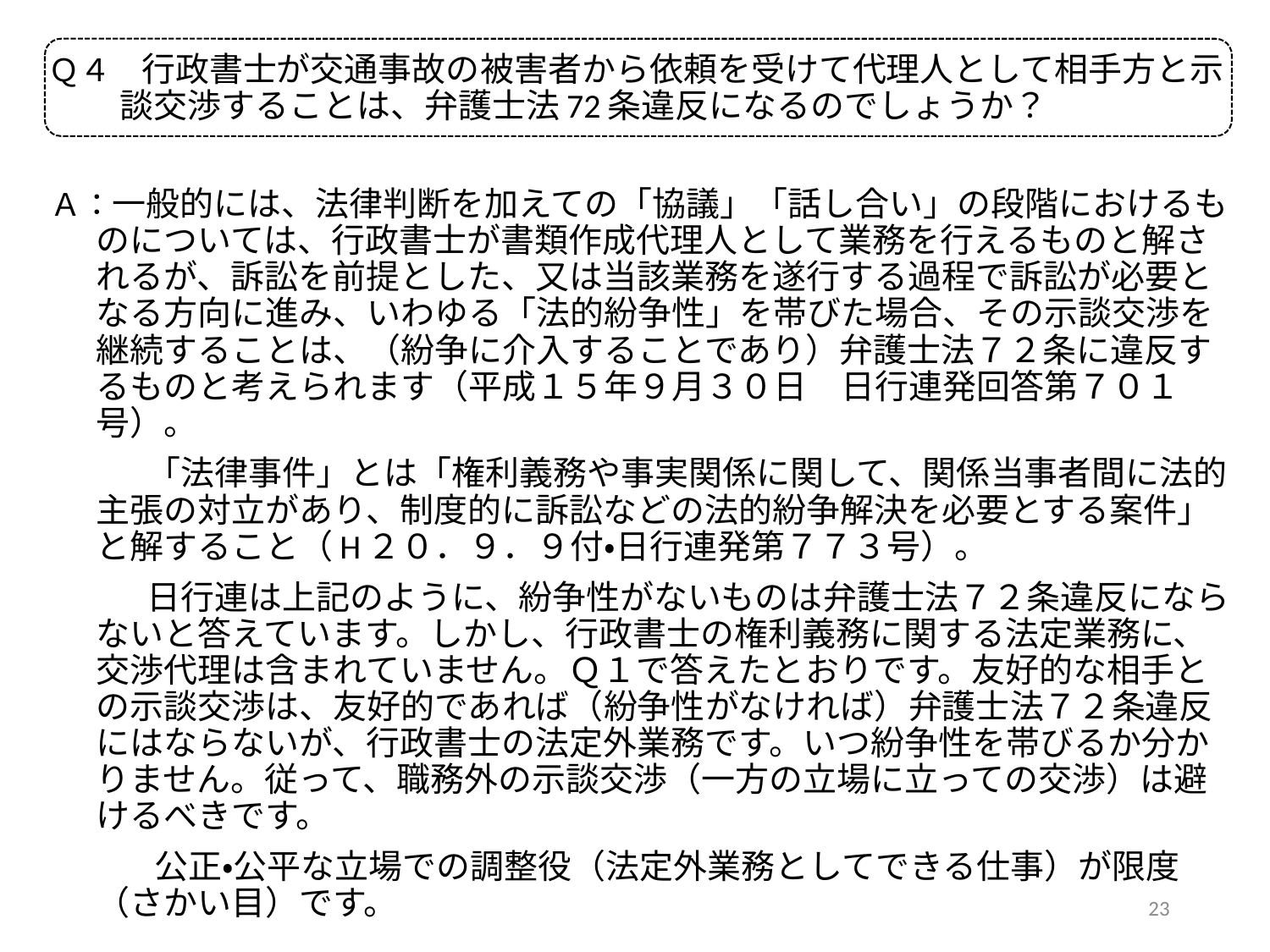

Ｑ４　行政書士が交通事故の被害者から依頼を受けて代理人として相手方と示談交渉することは、弁護士法72条違反になるのでしょうか？

 Ａ：一般的には、法律判断を加えての「協議」「話し合い」の段階におけるものについては、行政書士が書類作成代理人として業務を行えるものと解されるが、訴訟を前提とした、又は当該業務を遂行する過程で訴訟が必要となる方向に進み、いわゆる「法的紛争性」を帯びた場合、その示談交渉を継続することは、（紛争に介入することであり）弁護士法７２条に違反するものと考えられます（平成１５年９月３０日　日行連発回答第７０１号）。
　　　 「法律事件」とは「権利義務や事実関係に関して、関係当事者間に法的主張の対立があり、制度的に訴訟などの法的紛争解決を必要とする案件」と解すること（H２０．９．９付・日行連発第７７３号）。
　　　 日行連は上記のように、紛争性がないものは弁護士法７２条違反にならないと答えています。しかし、行政書士の権利義務に関する法定業務に、交渉代理は含まれていません。Ｑ１で答えたとおりです。友好的な相手との示談交渉は、友好的であれば（紛争性がなければ）弁護士法７２条違反にはならないが、行政書士の法定外業務です。いつ紛争性を帯びるか分かりません。従って、職務外の示談交渉（一方の立場に立っての交渉）は避けるべきです。
　　　  公正・公平な立場での調整役（法定外業務としてできる仕事）が限度（さかい目）です。

23